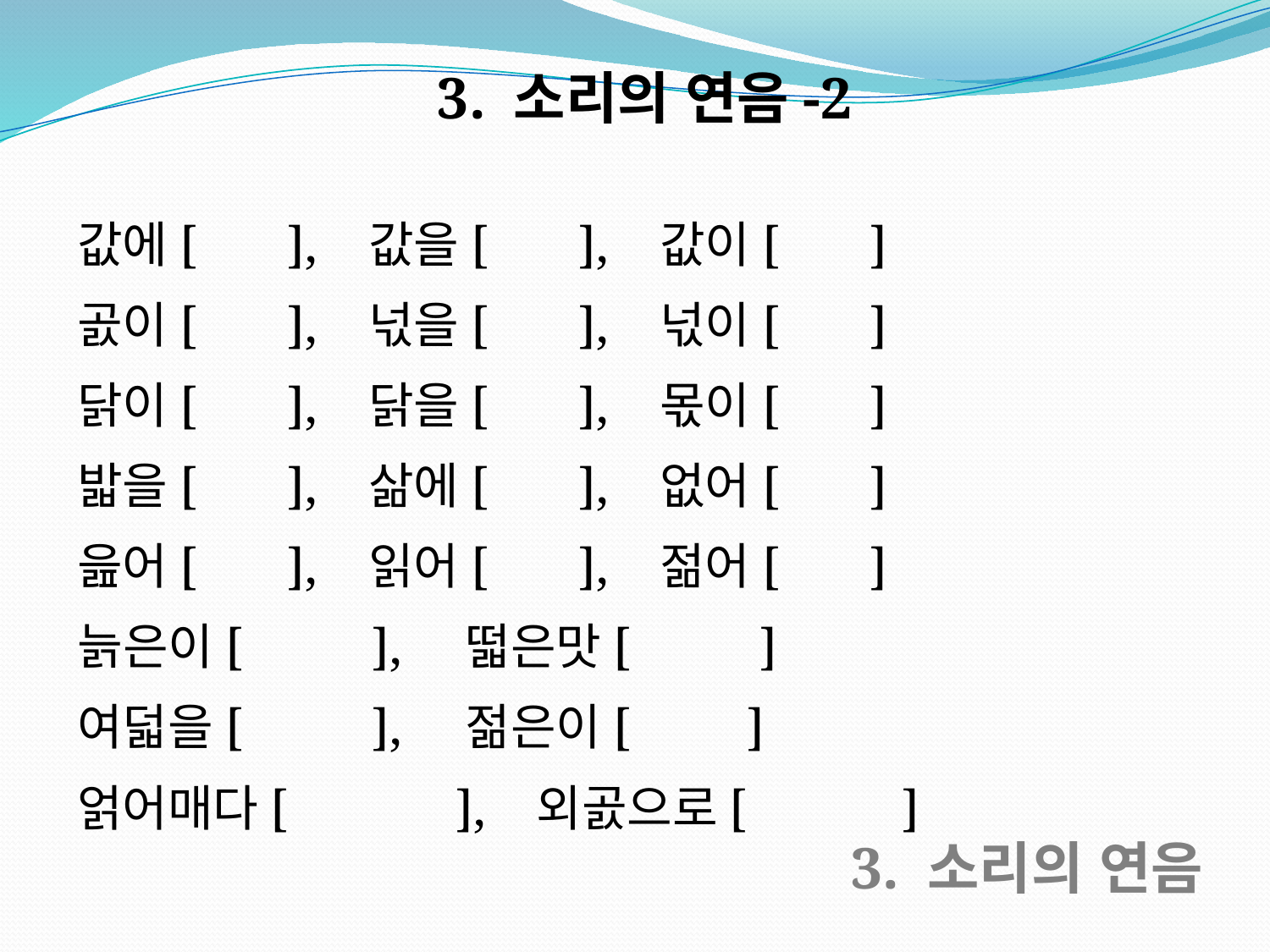

3. 소리의 연음-2
값에[       ],   값을[       ],   값이[       ]
곬이[       ],   넋을[       ],   넋이[       ]
닭이[       ],   닭을[       ],   몫이[       ]
밟을[       ],   삶에[       ],   없어[       ]
읊어[       ],   읽어[       ],   젊어[       ]
늙은이[          ],    떫은맛[          ]
여덟을[          ],    젊은이[         ]
얽어매다[             ],   외곬으로[            ]

3. 소리의 연음